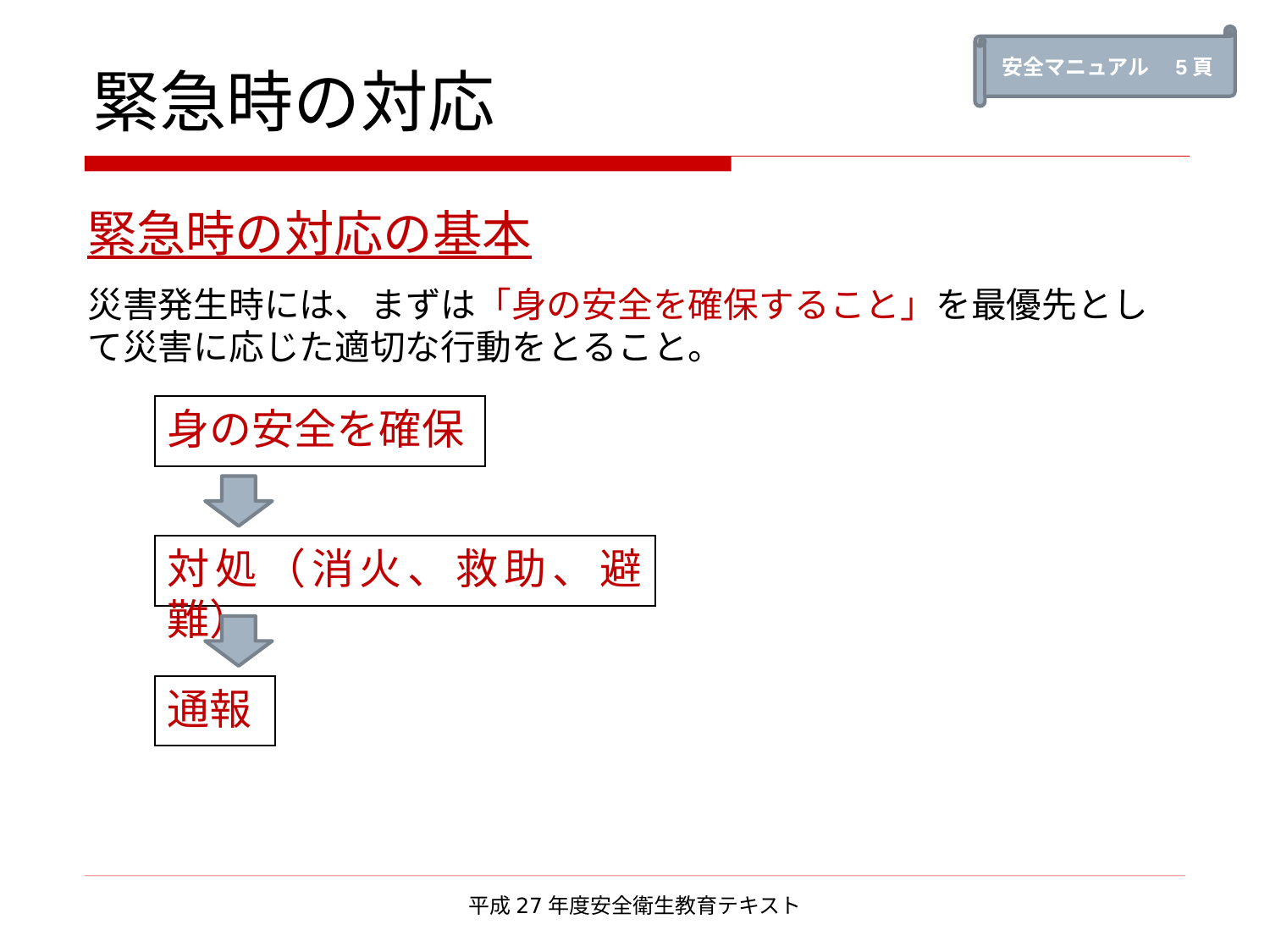

安全マニュアル　5頁
# 緊急時の対応
緊急時の対応の基本

災害発生時には、まずは「身の安全を確保すること」を最優先として災害に応じた適切な行動をとること。
身の安全を確保

対処（消火、救助、避難）

通報
平成27年度安全衛生教育テキスト